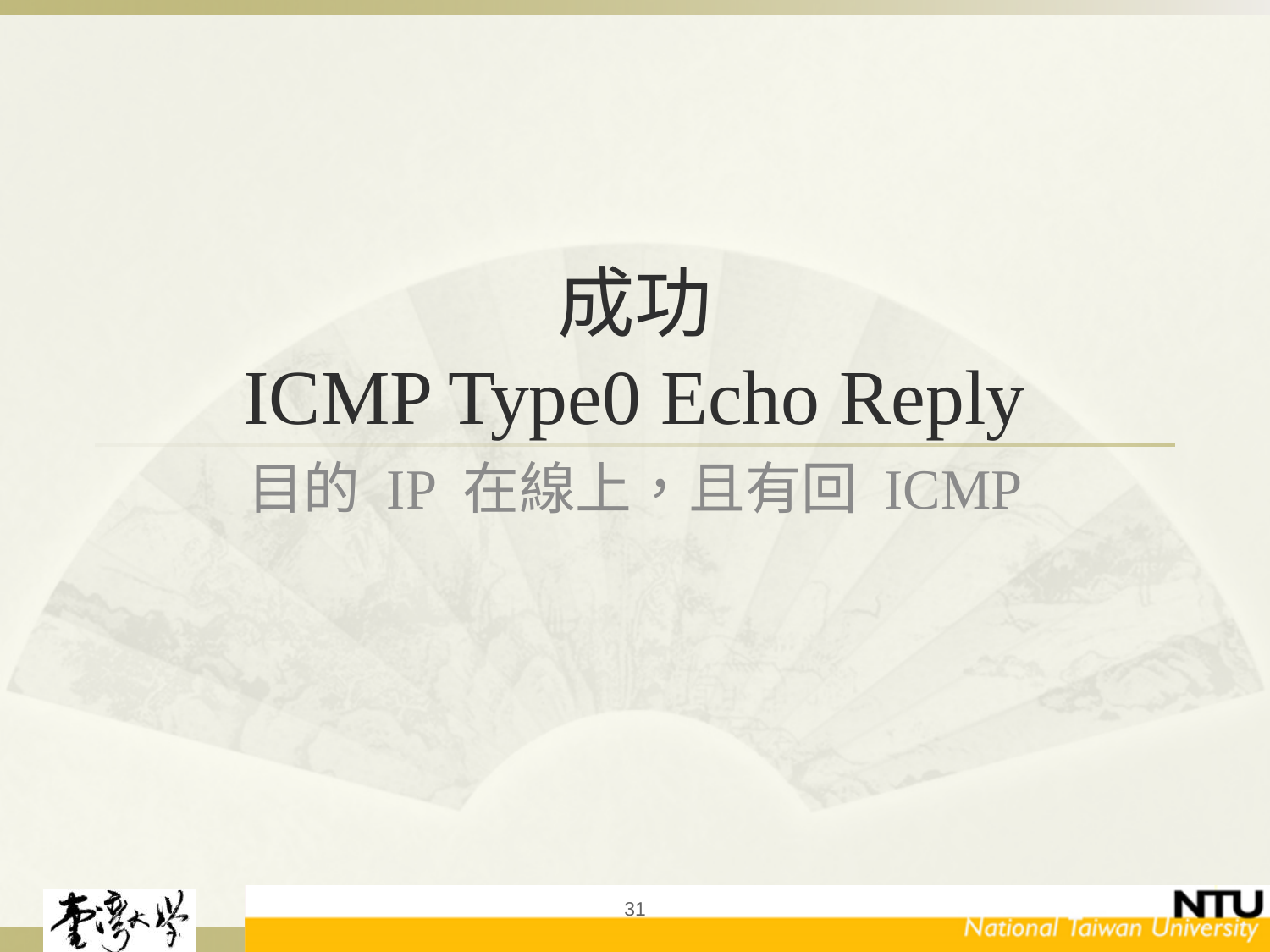

# 成功 ICMP Type0 Echo Reply
目的 IP 在線上，且有回 ICMP
31